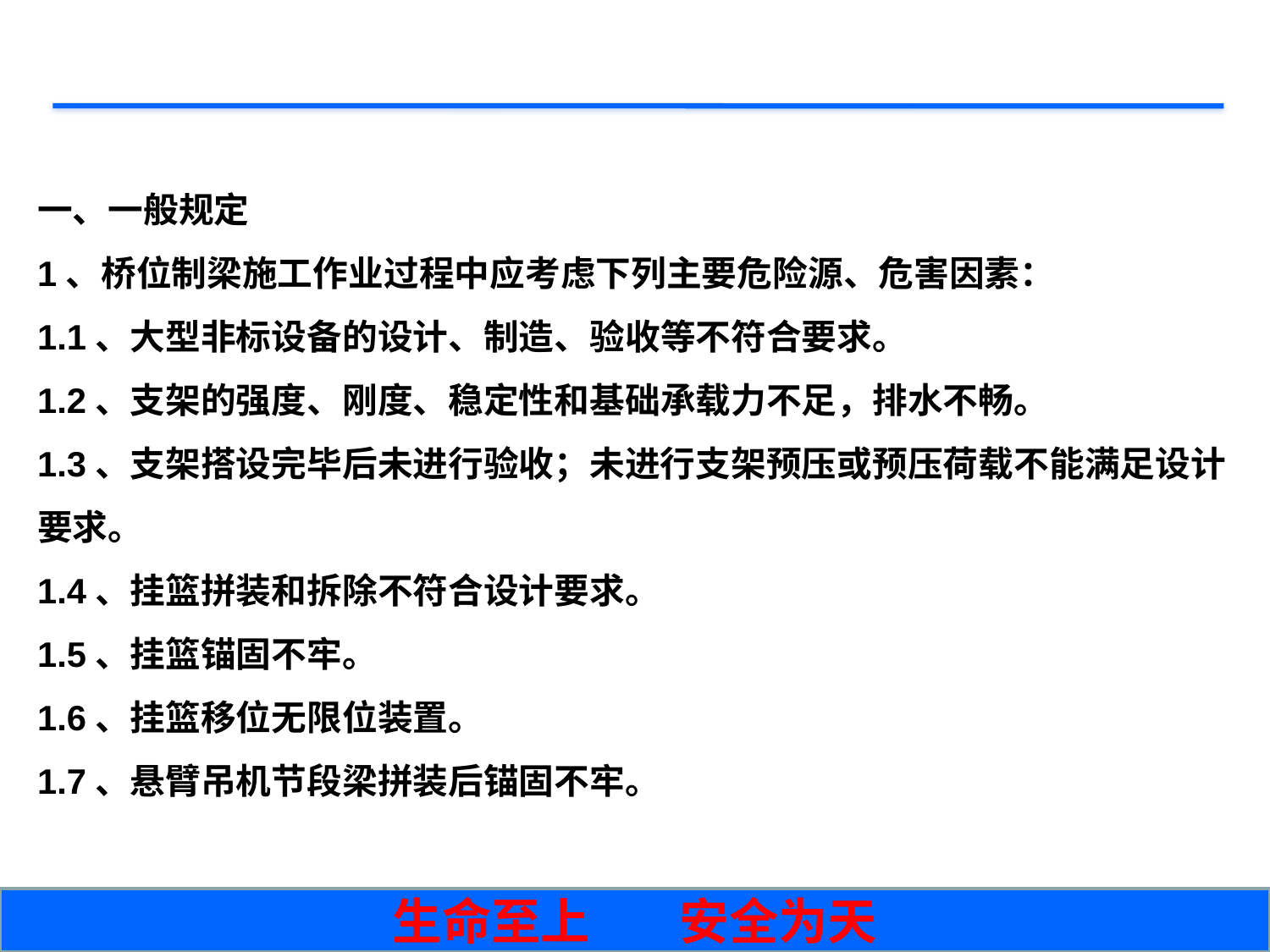

第四章  桥位制梁
一、一般规定
1、桥位制梁施工作业过程中应考虑下列主要危险源、危害因素：
1.1、大型非标设备的设计、制造、验收等不符合要求。
1.2、支架的强度、刚度、稳定性和基础承载力不足，排水不畅。
1.3、支架搭设完毕后未进行验收；未进行支架预压或预压荷载不能满足设计要求。
1.4、挂篮拼装和拆除不符合设计要求。
1.5、挂篮锚固不牢。
1.6、挂篮移位无限位装置。
1.7、悬臂吊机节段梁拼装后锚固不牢。